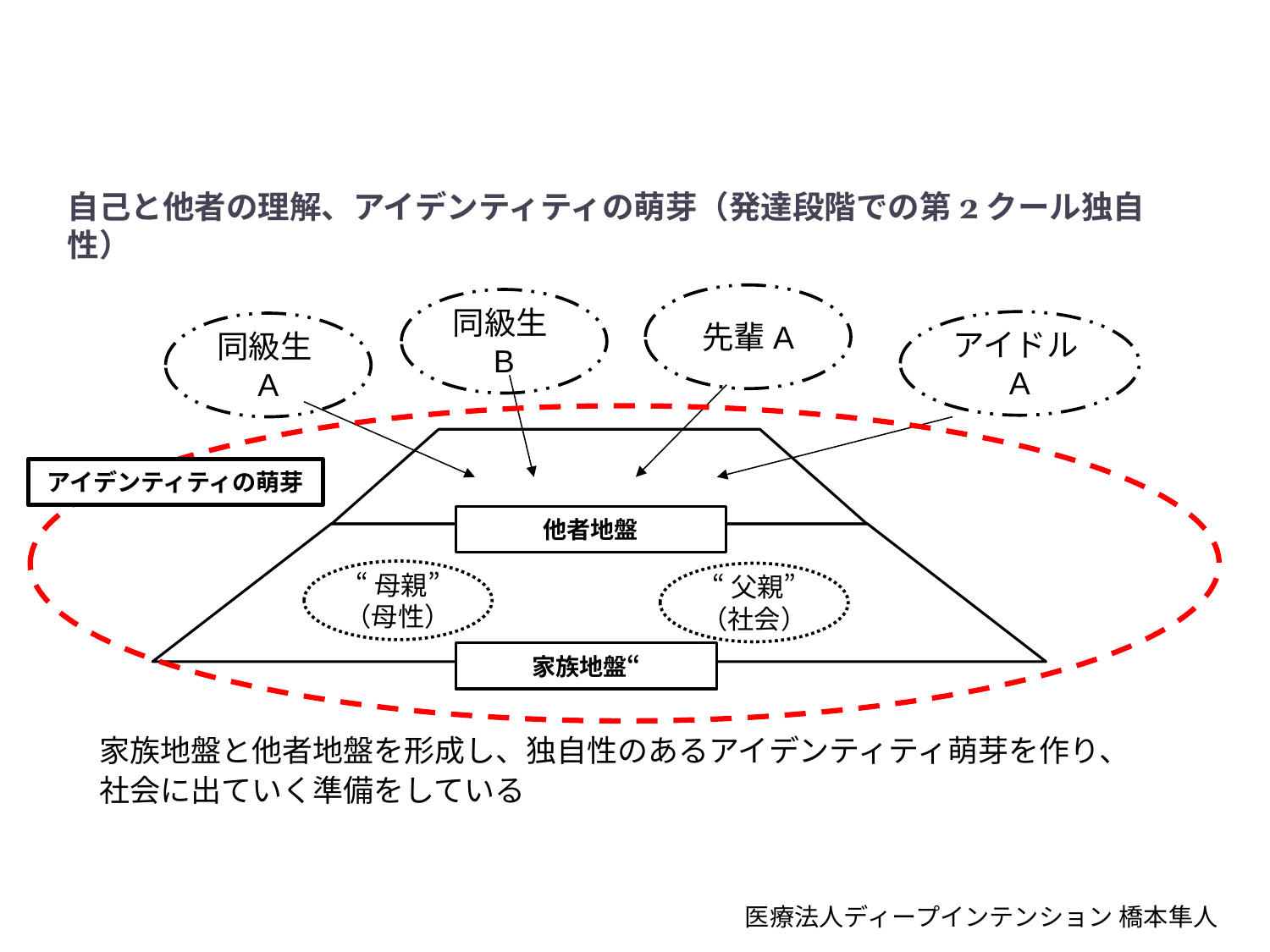

# 自己と他者の理解、アイデンティティの萌芽（発達段階での第2クール独自性）

家族地盤と他者地盤を形成し、独自性のあるアイデンティティ萌芽を作り、
社会に出ていく準備をしている
先輩A
同級生B
アイドルA
同級生A

アイデンティティの萌芽
他者地盤

“母親”
（母性）
“父親”
（社会）
家族地盤“
医療法人ディープインテンション 橋本隼人